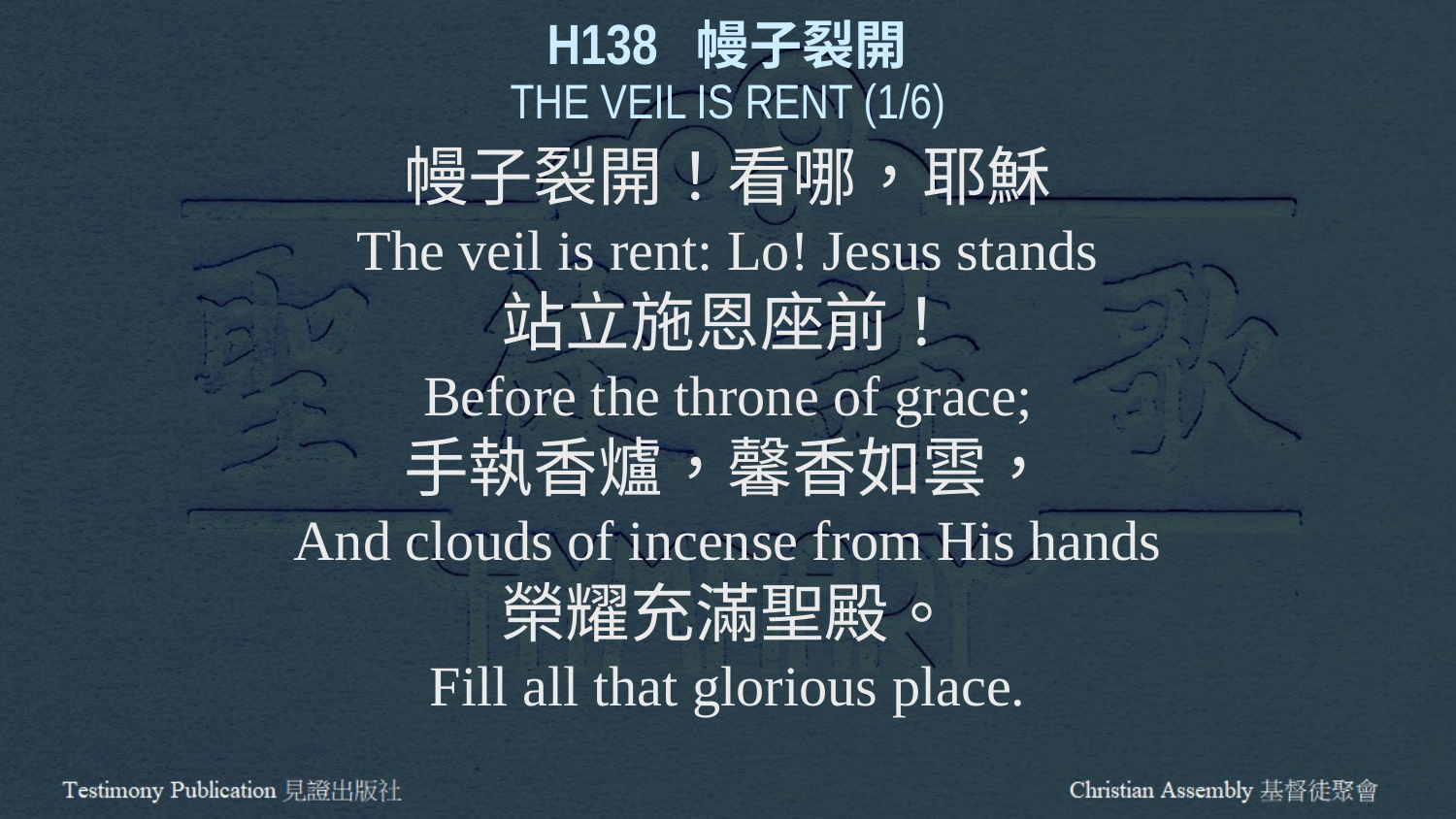

H138  幔子裂開
THE VEIL IS RENT (1/6)
幔子裂開！看哪，耶穌
The veil is rent: Lo! Jesus stands
站立施恩座前！
Before the throne of grace;
手執香爐，馨香如雲，
And clouds of incense from His hands
榮耀充滿聖殿。
Fill all that glorious place.